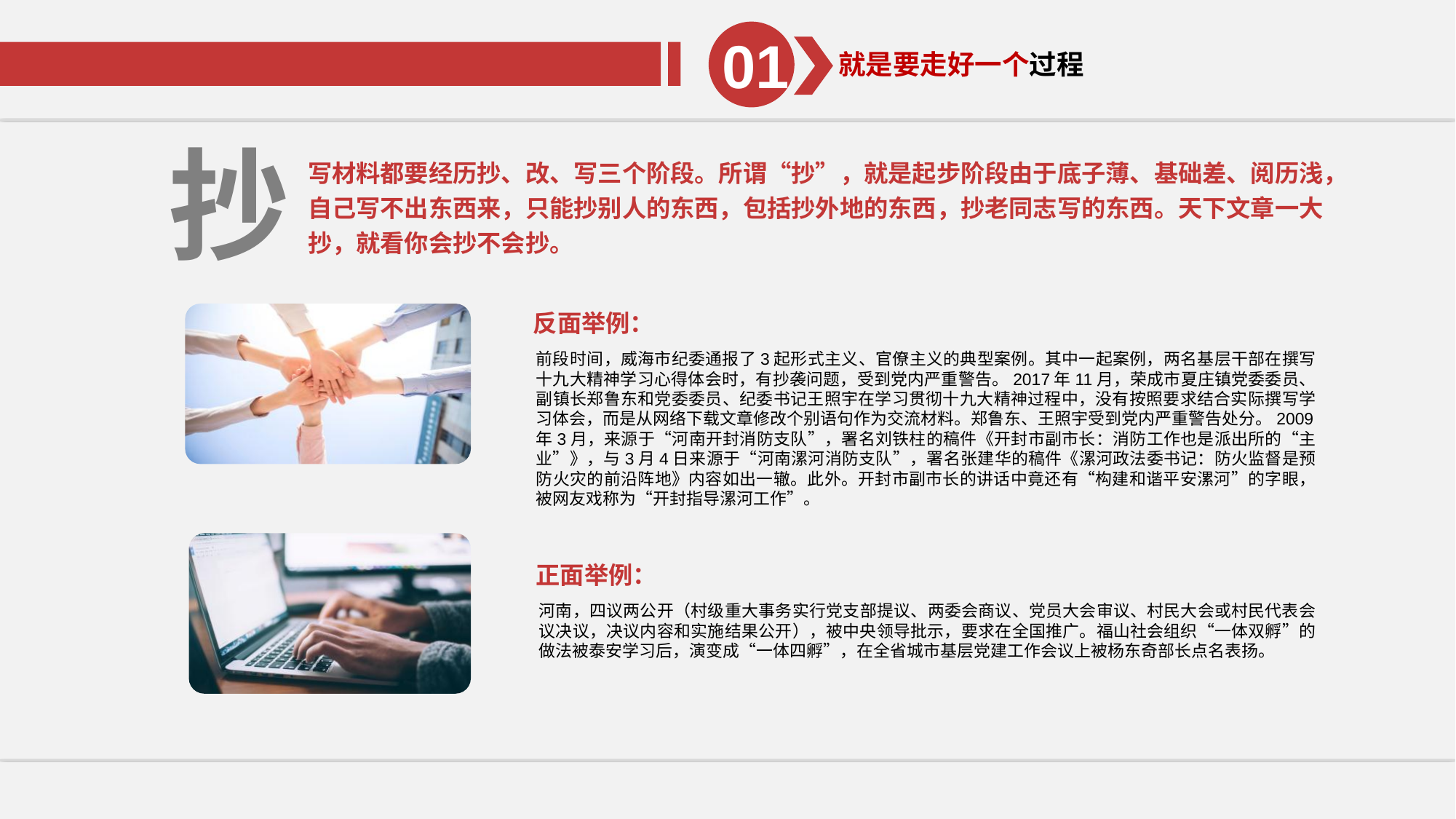

01

就是要走好一个过程。

01

就是要走好一个过程

抄
写材料都要经历抄、改、写三个阶段。所谓“抄”，就是起步阶段由于底子薄、基础差、阅历浅，自己写不出东西来，只能抄别人的东西，包括抄外地的东西，抄老同志写的东西。天下文章一大抄，就看你会抄不会抄。

反面举例：
前段时间，威海市纪委通报了3起形式主义、官僚主义的典型案例。其中一起案例，两名基层干部在撰写十九大精神学习心得体会时，有抄袭问题，受到党内严重警告。2017年11月，荣成市夏庄镇党委委员、副镇长郑鲁东和党委委员、纪委书记王照宇在学习贯彻十九大精神过程中，没有按照要求结合实际撰写学习体会，而是从网络下载文章修改个别语句作为交流材料。郑鲁东、王照宇受到党内严重警告处分。2009年3月，来源于“河南开封消防支队”，署名刘铁柱的稿件《开封市副市长：消防工作也是派出所的“主业”》，与3月4日来源于“河南漯河消防支队”，署名张建华的稿件《漯河政法委书记：防火监督是预防火灾的前沿阵地》内容如出一辙。此外。开封市副市长的讲话中竟还有“构建和谐平安漯河”的字眼，被网友戏称为“开封指导漯河工作”。

正面举例：
河南，四议两公开（村级重大事务实行党支部提议、两委会商议、党员大会审议、村民大会或村民代表会议决议，决议内容和实施结果公开），被中央领导批示，要求在全国推广。福山社会组织“一体双孵”的做法被泰安学习后，演变成“一体四孵”，在全省城市基层党建工作会议上被杨东奇部长点名表扬。